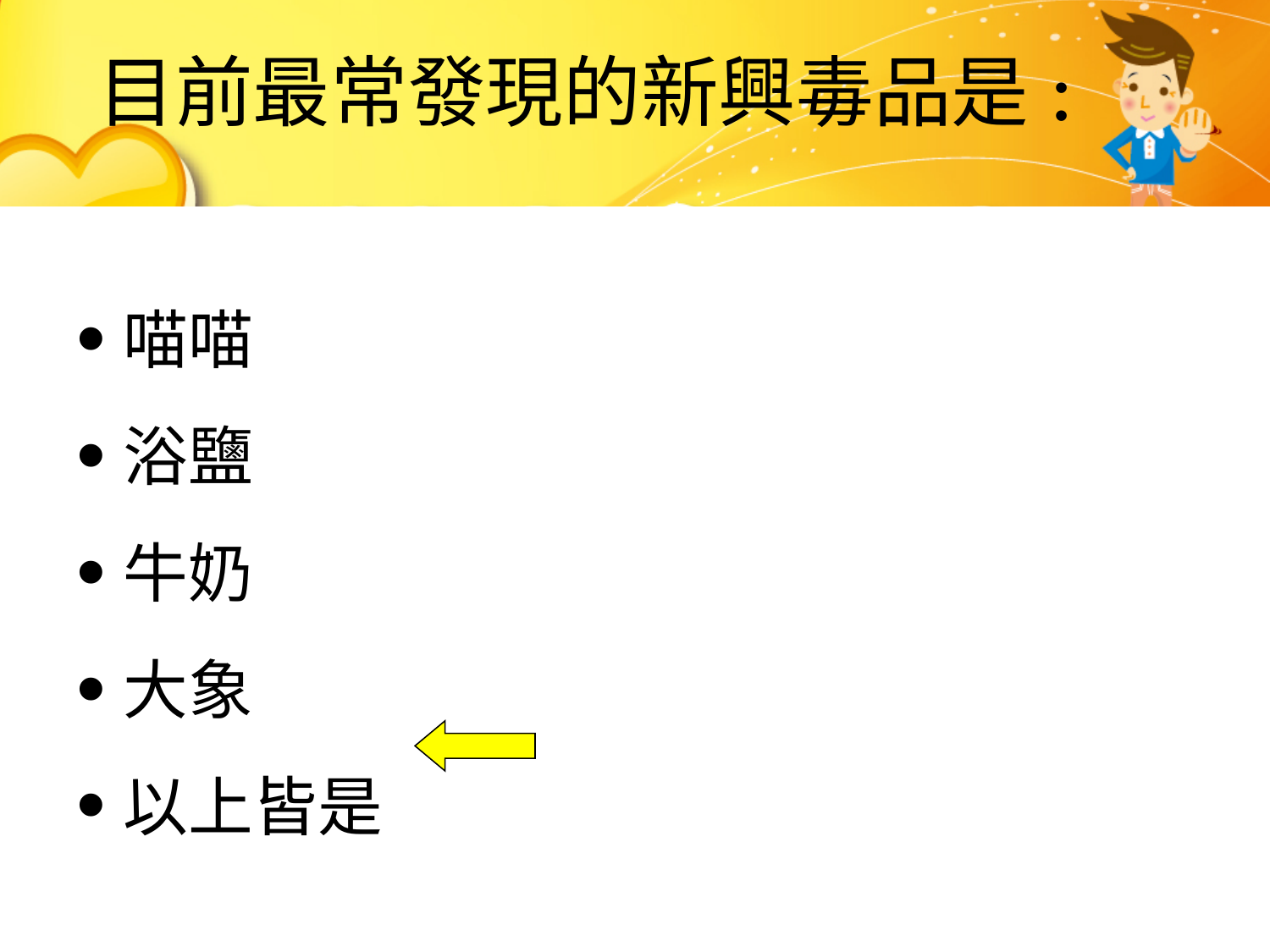

# 目前最常發現的新興毒品是:
喵喵
浴鹽
牛奶
大象
以上皆是